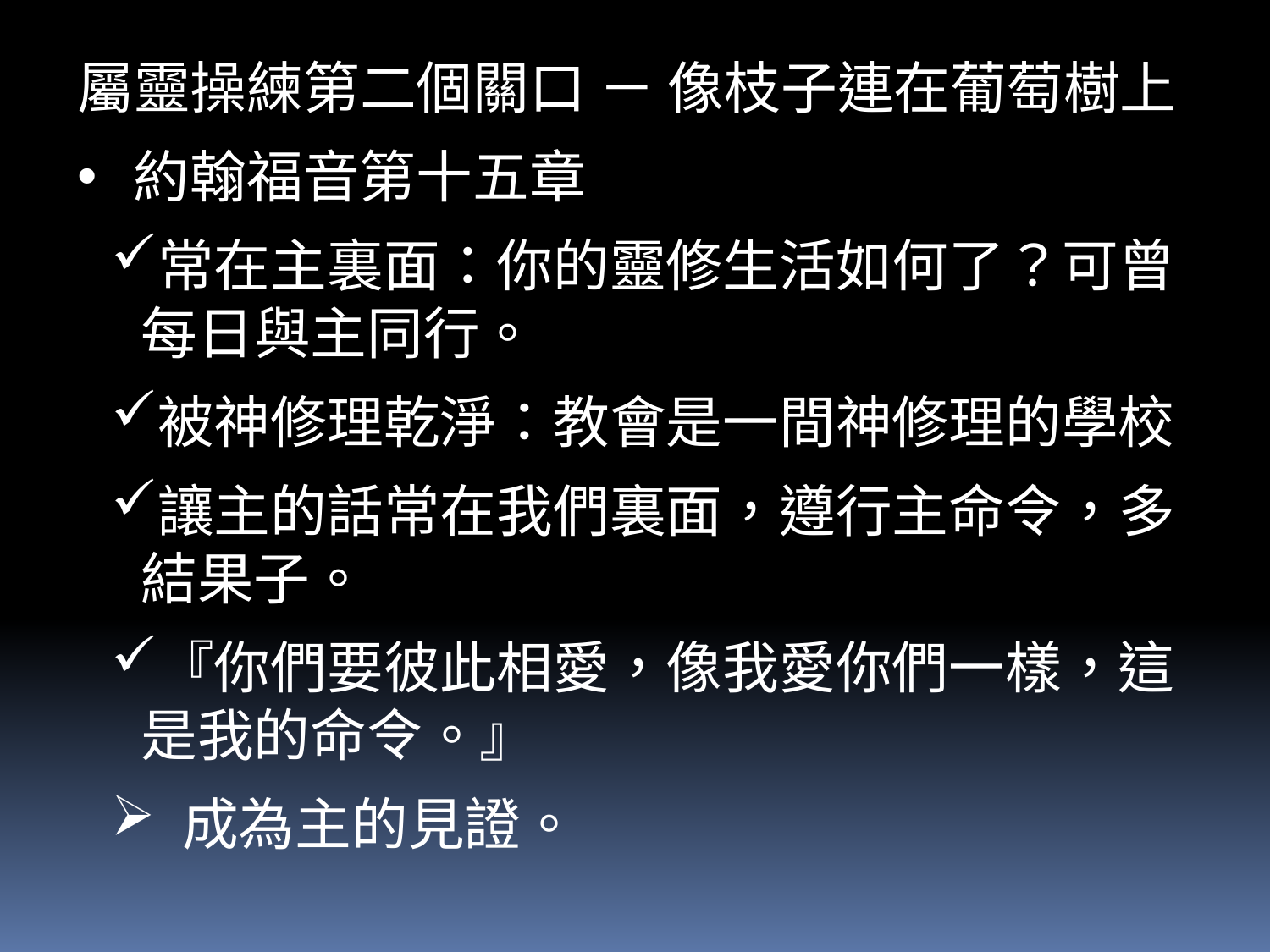

屬靈操練第二個關口 － 像枝子連在葡萄樹上
 約翰福音第十五章
常在主裏面：你的靈修生活如何了？可曾每日與主同行。
被神修理乾淨：教會是一間神修理的學校
讓主的話常在我們裏面，遵行主命令，多結果子。
『你們要彼此相愛，像我愛你們一樣，這是我的命令。』
 成為主的見證。